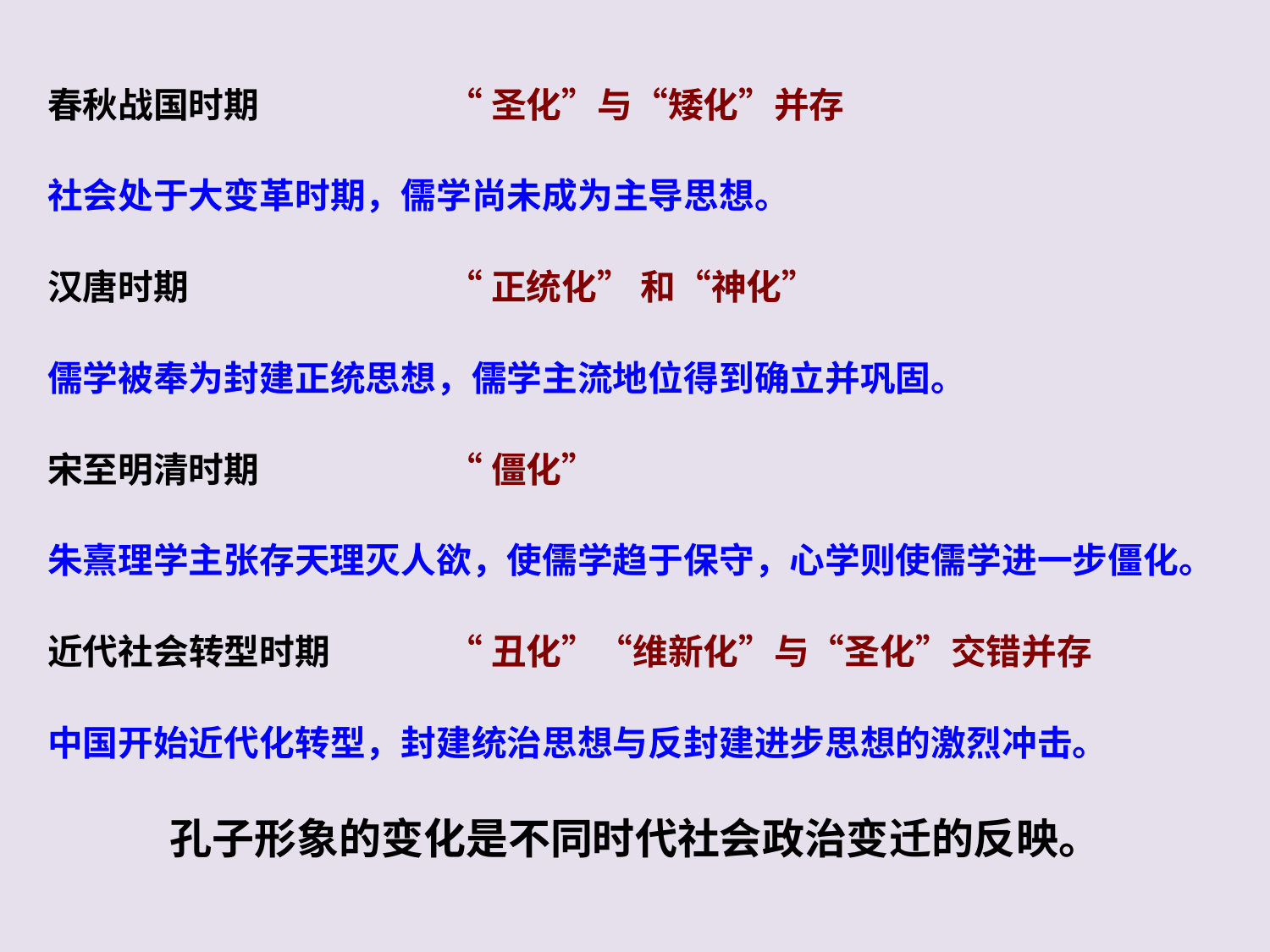

春秋战国时期
“圣化”与“矮化”并存
社会处于大变革时期，儒学尚未成为主导思想。
汉唐时期
“正统化” 和“神化”
儒学被奉为封建正统思想，儒学主流地位得到确立并巩固。
宋至明清时期
“僵化”
朱熹理学主张存天理灭人欲，使儒学趋于保守，心学则使儒学进一步僵化。
近代社会转型时期
“丑化”“维新化”与“圣化”交错并存
中国开始近代化转型，封建统治思想与反封建进步思想的激烈冲击。
孔子形象的变化是不同时代社会政治变迁的反映。